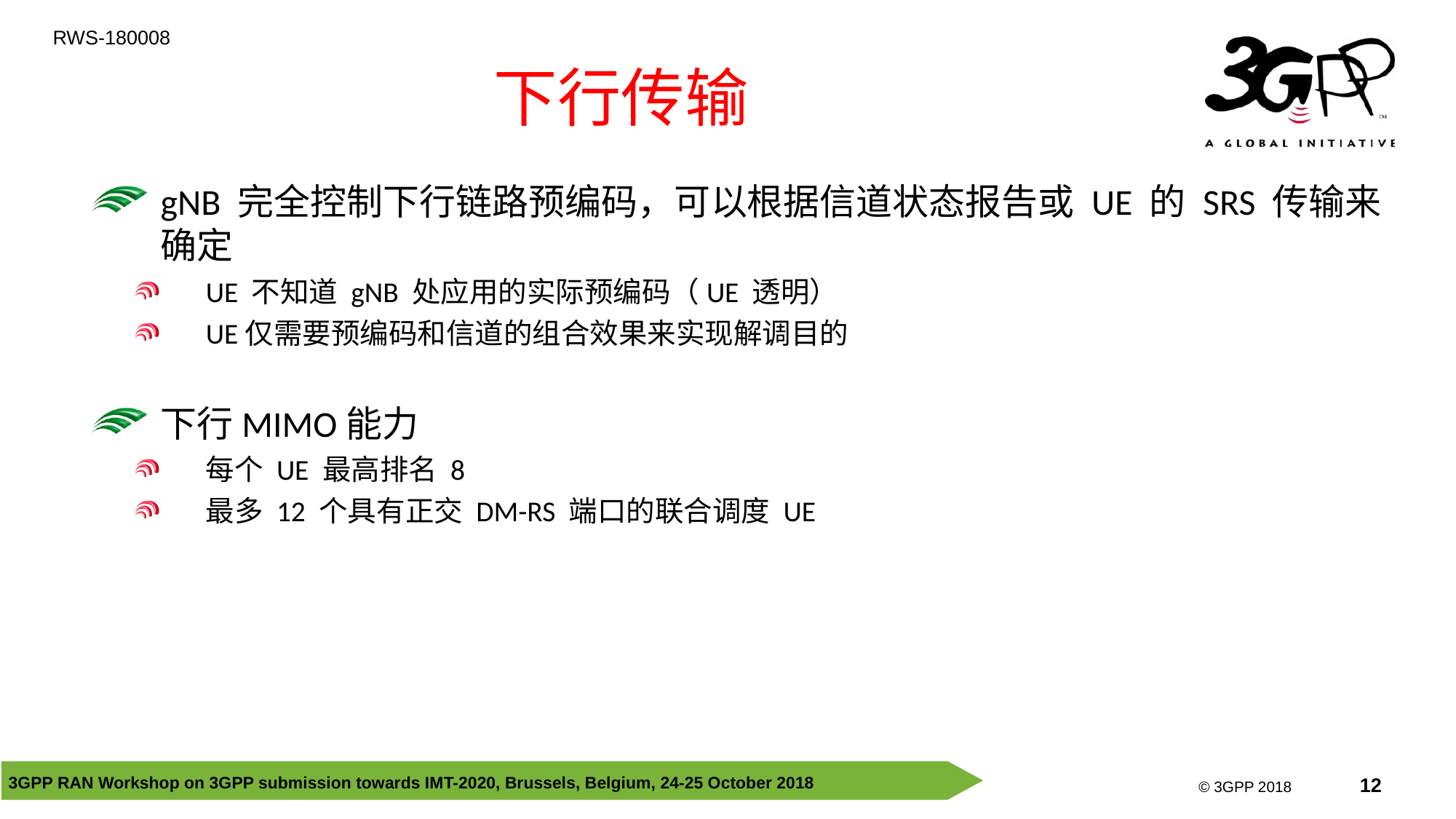

下行传输
gNB 完全控制下行链路预编码，可以根据信道状态报告或 UE 的 SRS 传输来确定
UE 不知道 gNB 处应用的实际预编码（UE 透明）
UE仅需要预编码和信道的组合效果来实现解调目的

下行MIMO能力
每个 UE 最高排名 8
最多 12 个具有正交 DM-RS 端口的联合调度 UE